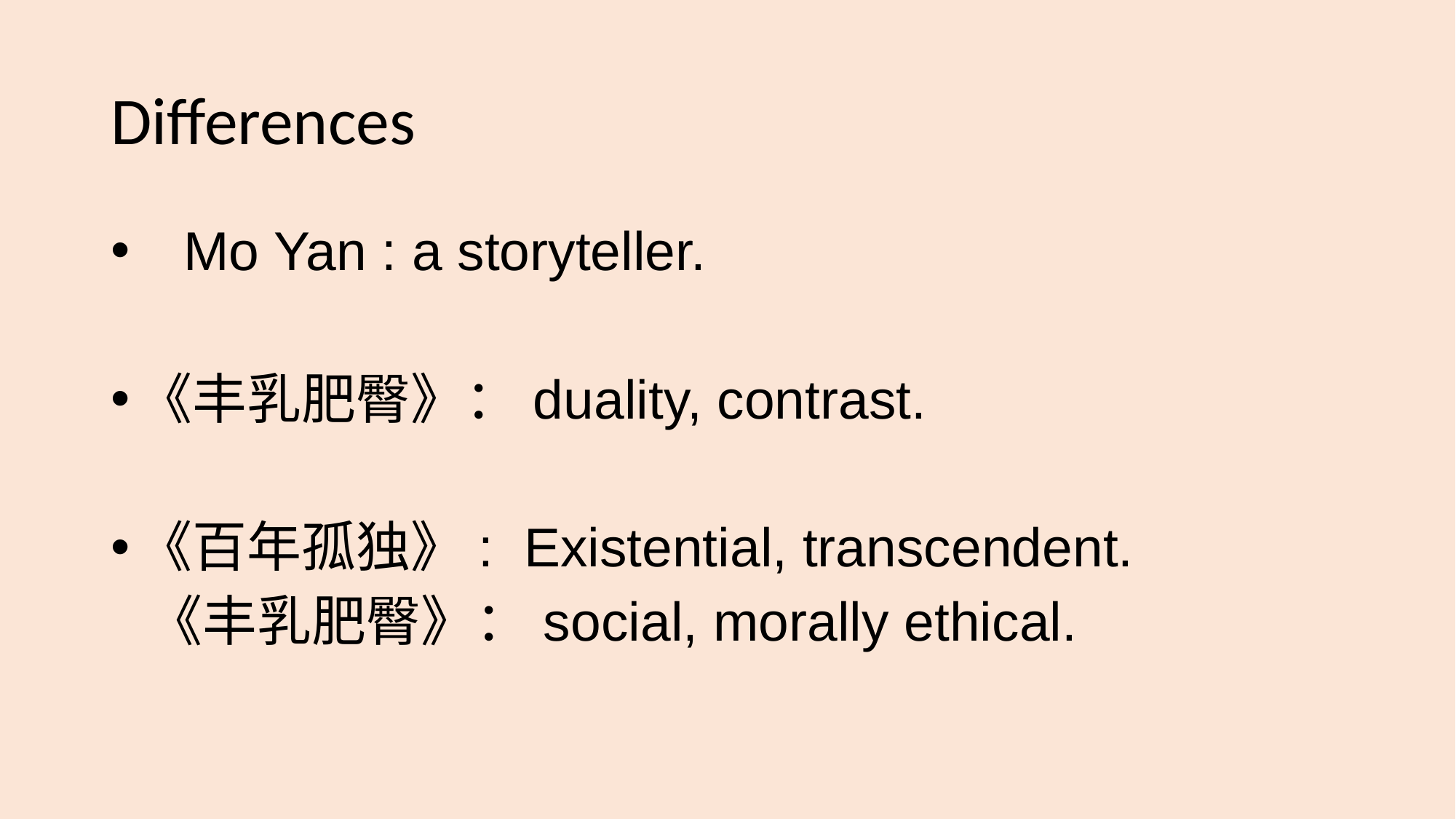

# Differences
   Mo Yan : a storyteller.

《丰乳肥臀》：duality, contrast.

《百年孤独》:  Existential, transcendent.
  《丰乳肥臀》：social, morally ethical.